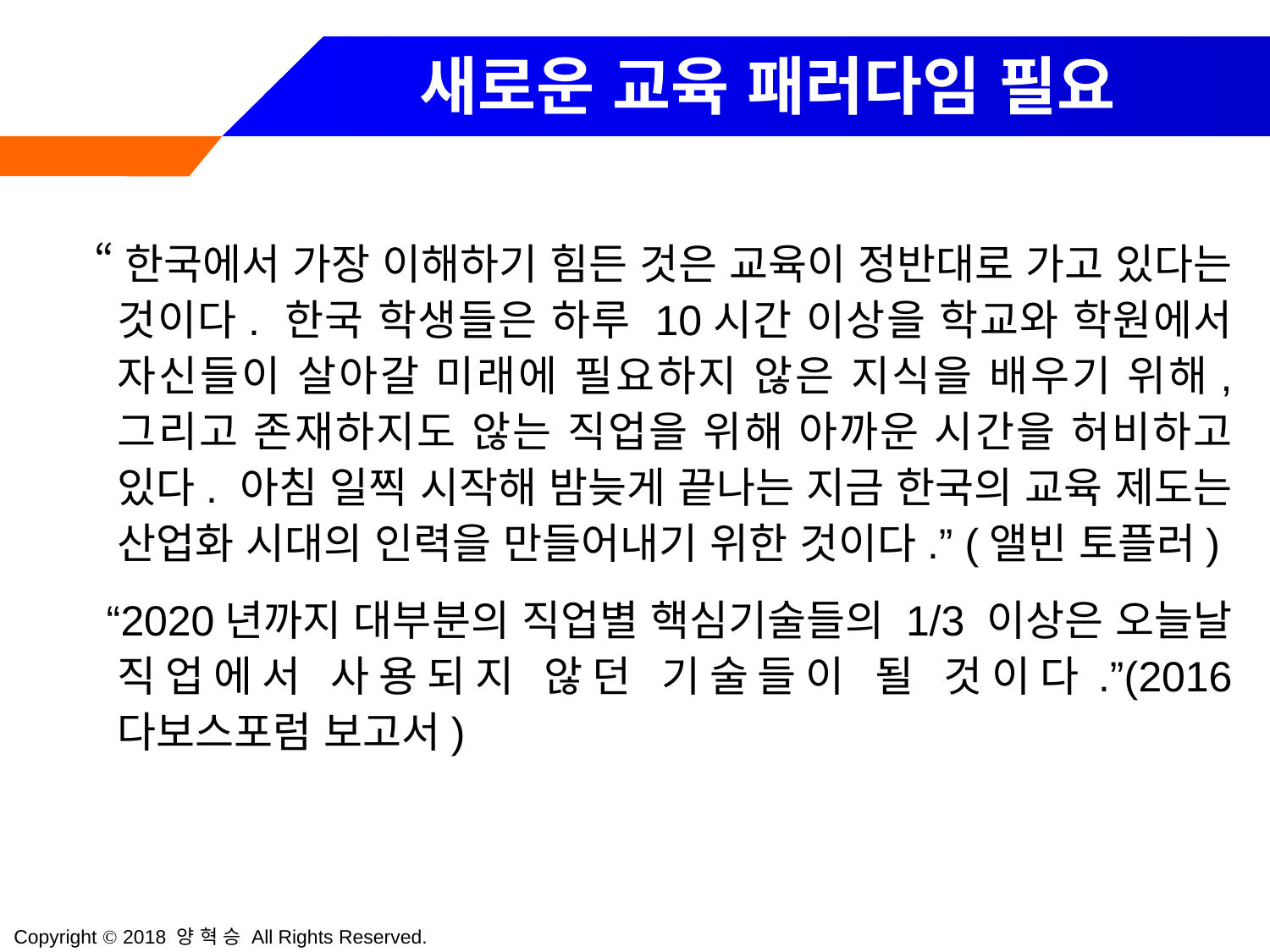

# 새로운 교육 패러다임 필요
 “한국에서 가장 이해하기 힘든 것은 교육이 정반대로 가고 있다는 것이다. 한국 학생들은 하루 10시간 이상을 학교와 학원에서 자신들이 살아갈 미래에 필요하지 않은 지식을 배우기 위해, 그리고 존재하지도 않는 직업을 위해 아까운 시간을 허비하고 있다. 아침 일찍 시작해 밤늦게 끝나는 지금 한국의 교육 제도는 산업화 시대의 인력을 만들어내기 위한 것이다.” (앨빈 토플러)
  “2020년까지 대부분의 직업별 핵심기술들의 1/3 이상은 오늘날 직업에서 사용되지 않던 기술들이 될 것이다.”(2016 다보스포럼 보고서)